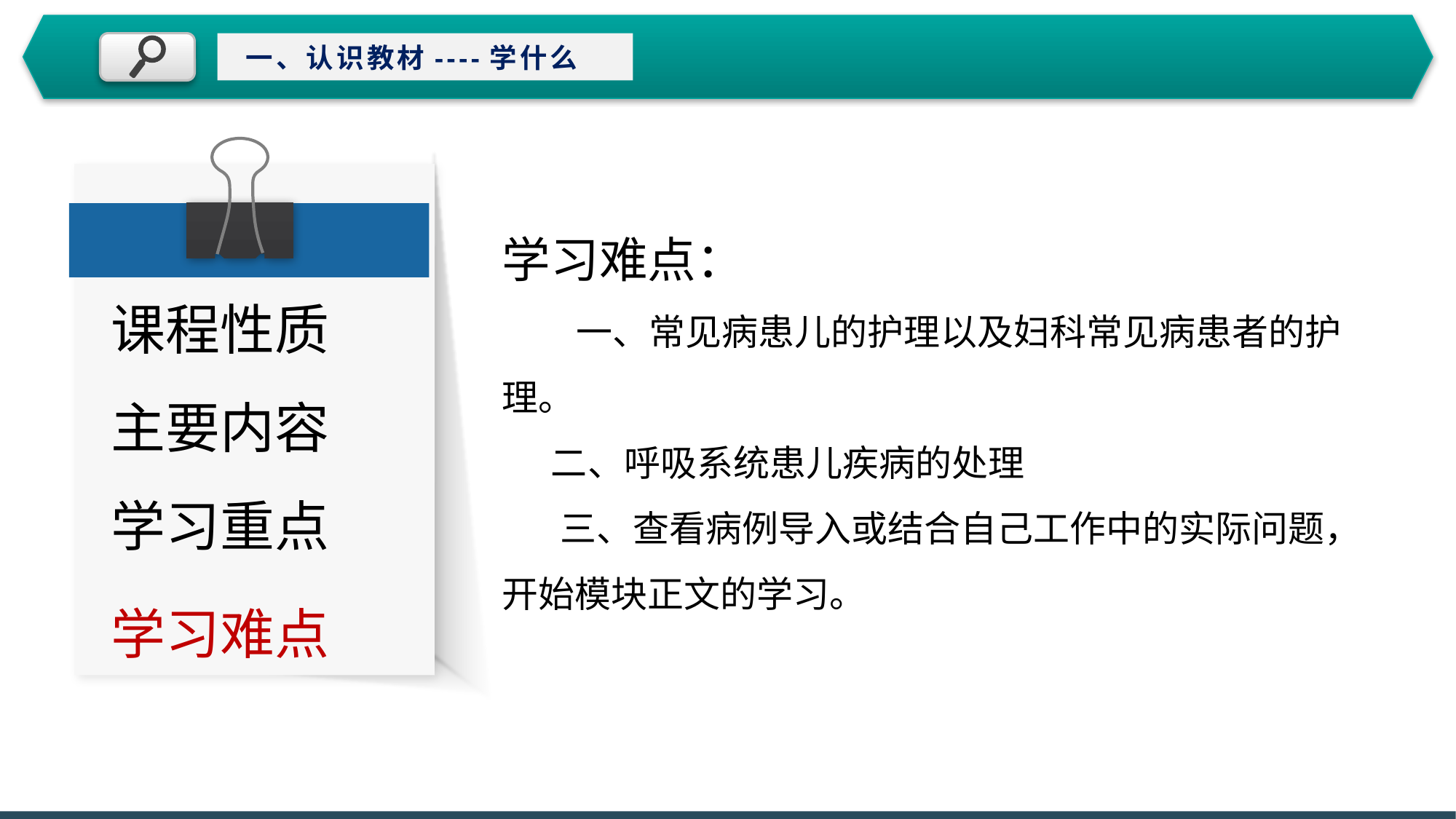

一、认识教材----学什么

教学目标

学习难点：
        一、常见病患儿的护理以及妇科常见病患者的护理。
      二、呼吸系统患儿疾病的处理
      三、查看病例导入或结合自己工作中的实际问题，开始模块正文的学习。

课程性质
主要内容
学习重点
学习难点